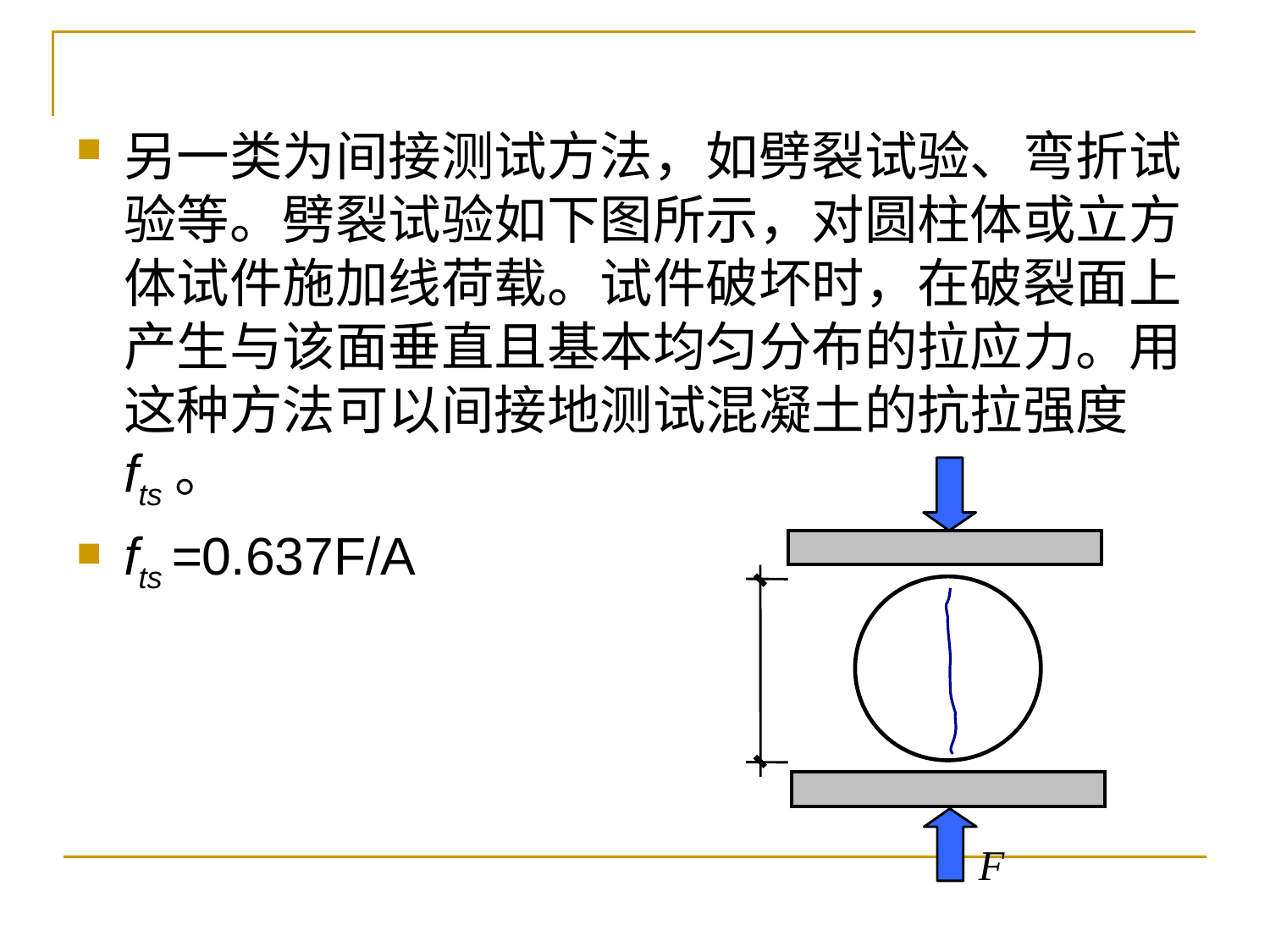

另一类为间接测试方法，如劈裂试验、弯折试验等。劈裂试验如下图所示，对圆柱体或立方体试件施加线荷载。试件破坏时，在破裂面上产生与该面垂直且基本均匀分布的拉应力。用这种方法可以间接地测试混凝土的抗拉强度fts。
fts =0.637F/A

F